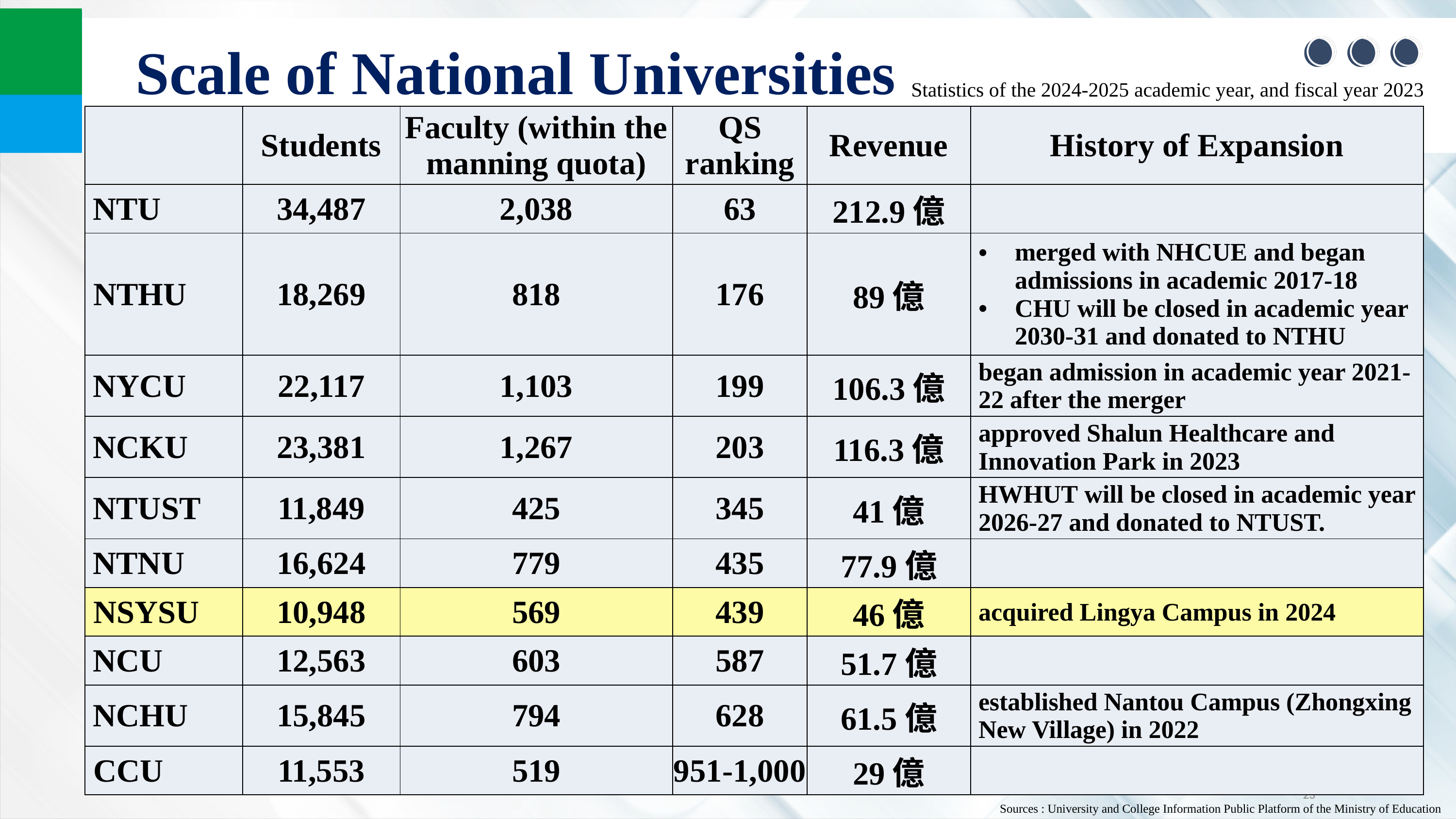

Scale of National Universities

Statistics of the 2024-2025 academic year, and fiscal year 2023
|  | Students | Faculty (within the manning quota) | QS ranking | Revenue | History of Expansion |
| --- | --- | --- | --- | --- | --- |
| NTU | 34,487 | 2,038 | 63 | 212.9億 |  |
| NTHU | 18,269 | 818 | 176 | 89億 | merged with NHCUE and began admissions in academic 2017-18 CHU will be closed in academic year 2030-31 and donated to NTHU |
| NYCU | 22,117 | 1,103 | 199 | 106.3億 | began admission in academic year 2021-22 after the merger |
| NCKU | 23,381 | 1,267 | 203 | 116.3億 | approved Shalun Healthcare and Innovation Park in 2023 |
| NTUST | 11,849 | 425 | 345 | 41億 | HWHUT will be closed in academic year 2026-27 and donated to NTUST. |
| NTNU | 16,624 | 779 | 435 | 77.9億 |  |
| NSYSU | 10,948 | 569 | 439 | 46億 | acquired Lingya Campus in 2024 |
| NCU | 12,563 | 603 | 587 | 51.7億 |  |
| NCHU | 15,845 | 794 | 628 | 61.5億 | established Nantou Campus (Zhongxing New Village) in 2022 |
| CCU | 11,553 | 519 | 951-1,000 | 29億 |  |
23
Sources : University and College Information Public Platform of the Ministry of Education